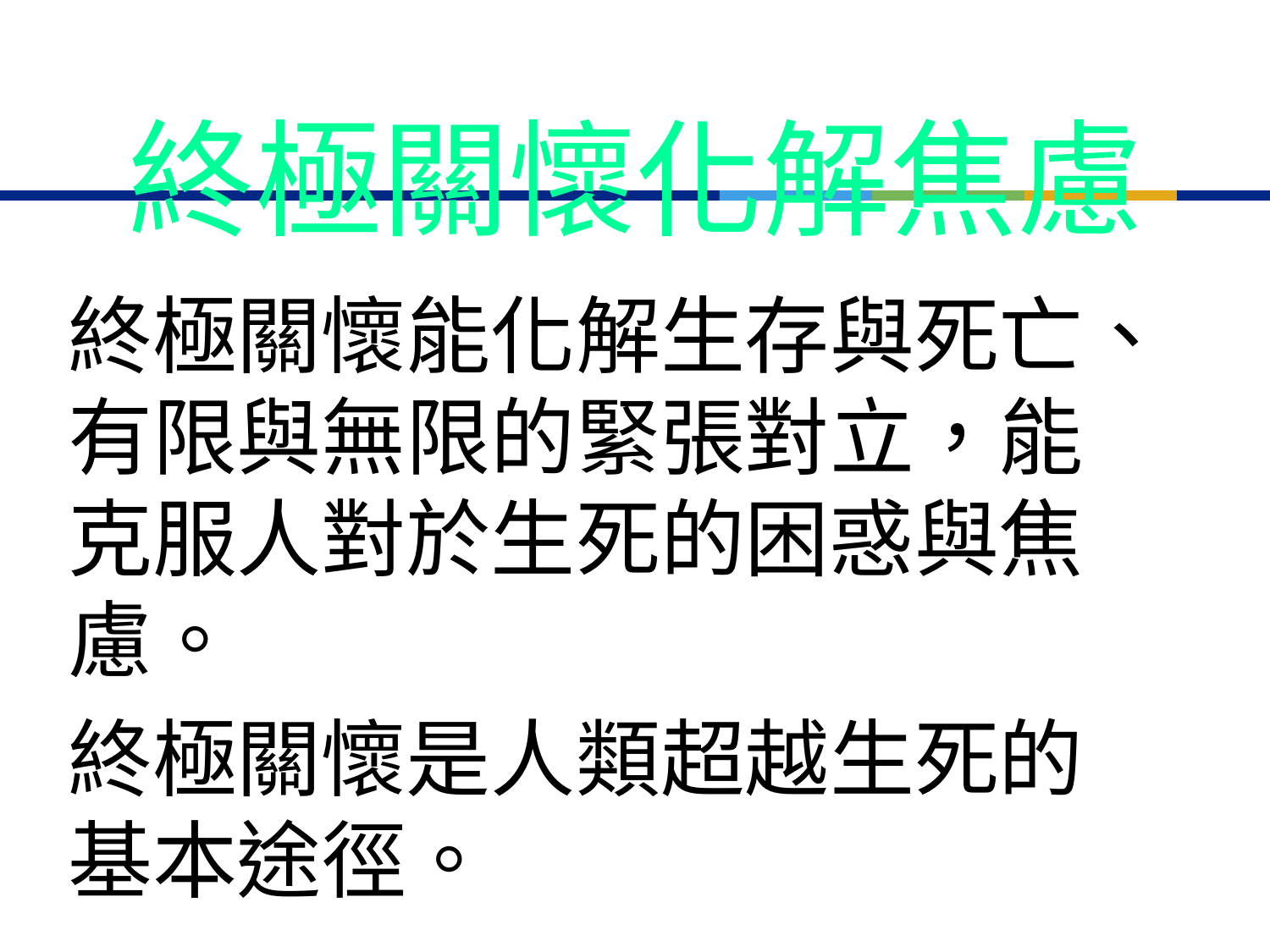

# 終極關懷化解焦慮
終極關懷能化解生存與死亡、有限與無限的緊張對立，能克服人對於生死的困惑與焦慮。
終極關懷是人類超越生死的基本途徑。